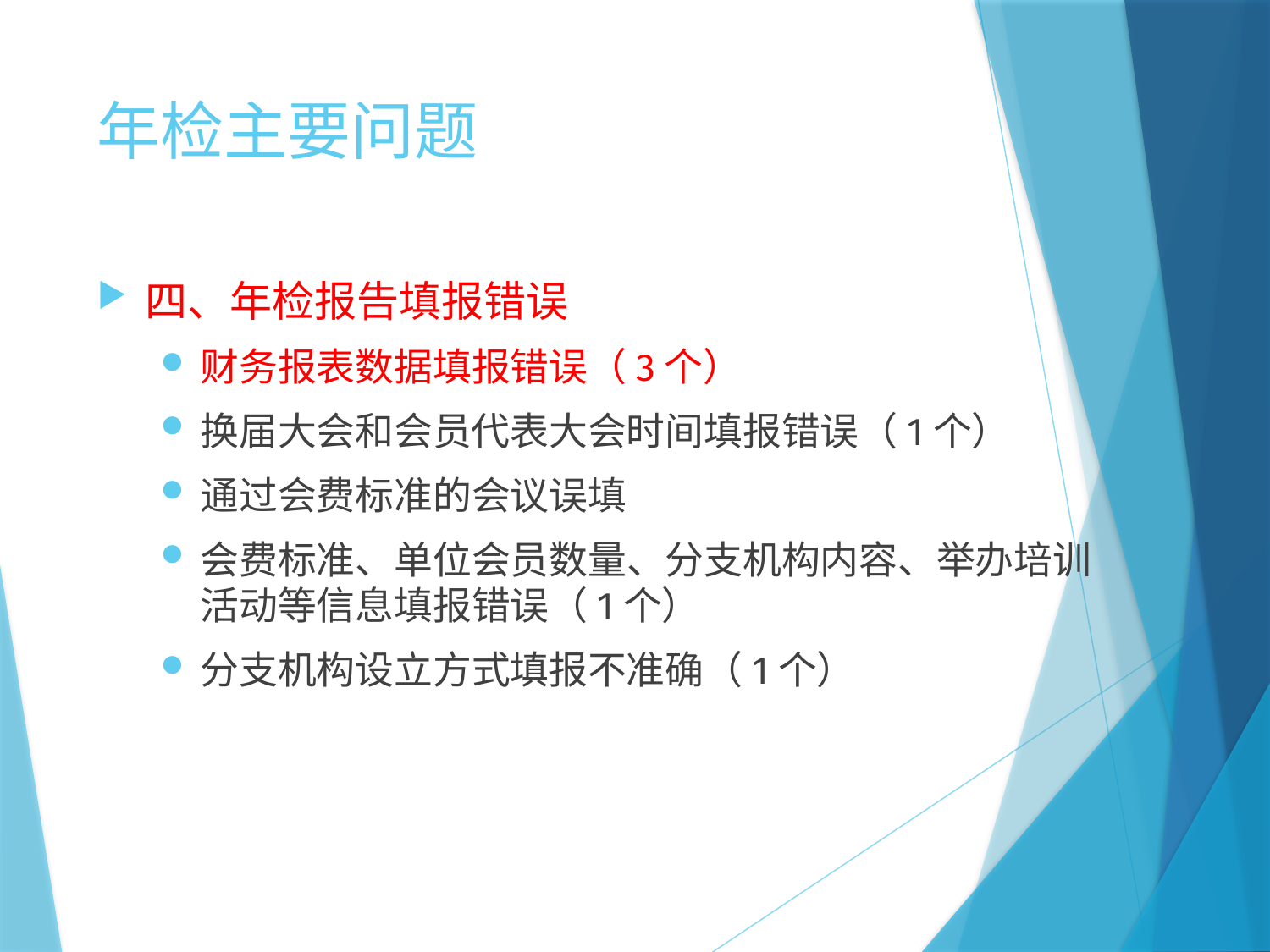

# 年检主要问题
四、年检报告填报错误
财务报表数据填报错误（3个）
换届大会和会员代表大会时间填报错误（1个）
通过会费标准的会议误填
会费标准、单位会员数量、分支机构内容、举办培训活动等信息填报错误（1个）
分支机构设立方式填报不准确（1个）